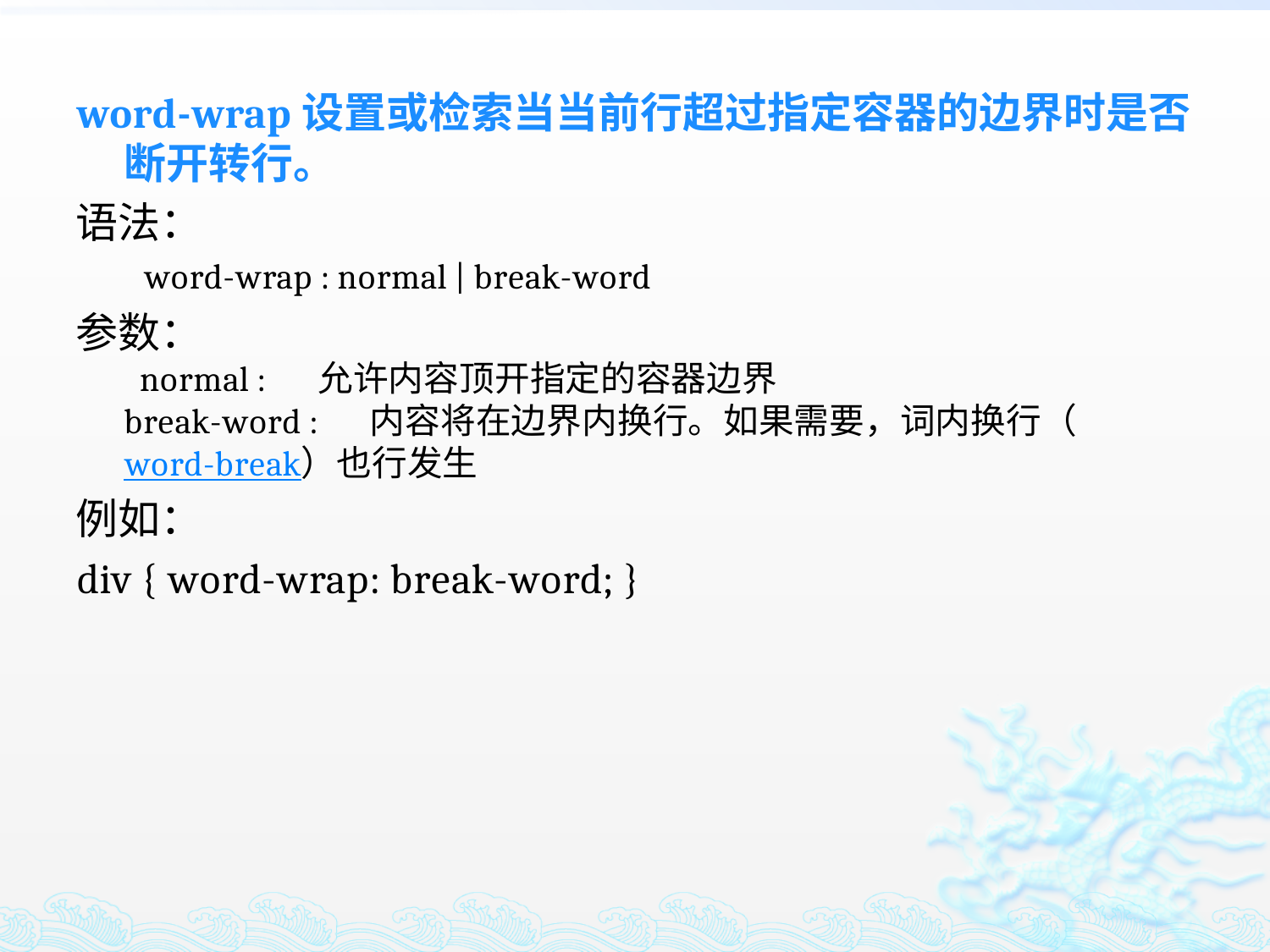

word-wrap设置或检索当当前行超过指定容器的边界时是否断开转行。
语法：
 word-wrap : normal | break-word
参数：
 normal : 　允许内容顶开指定的容器边界
break-word : 　内容将在边界内换行。如果需要，词内换行（word-break）也行发生
例如：
div { word-wrap: break-word; }